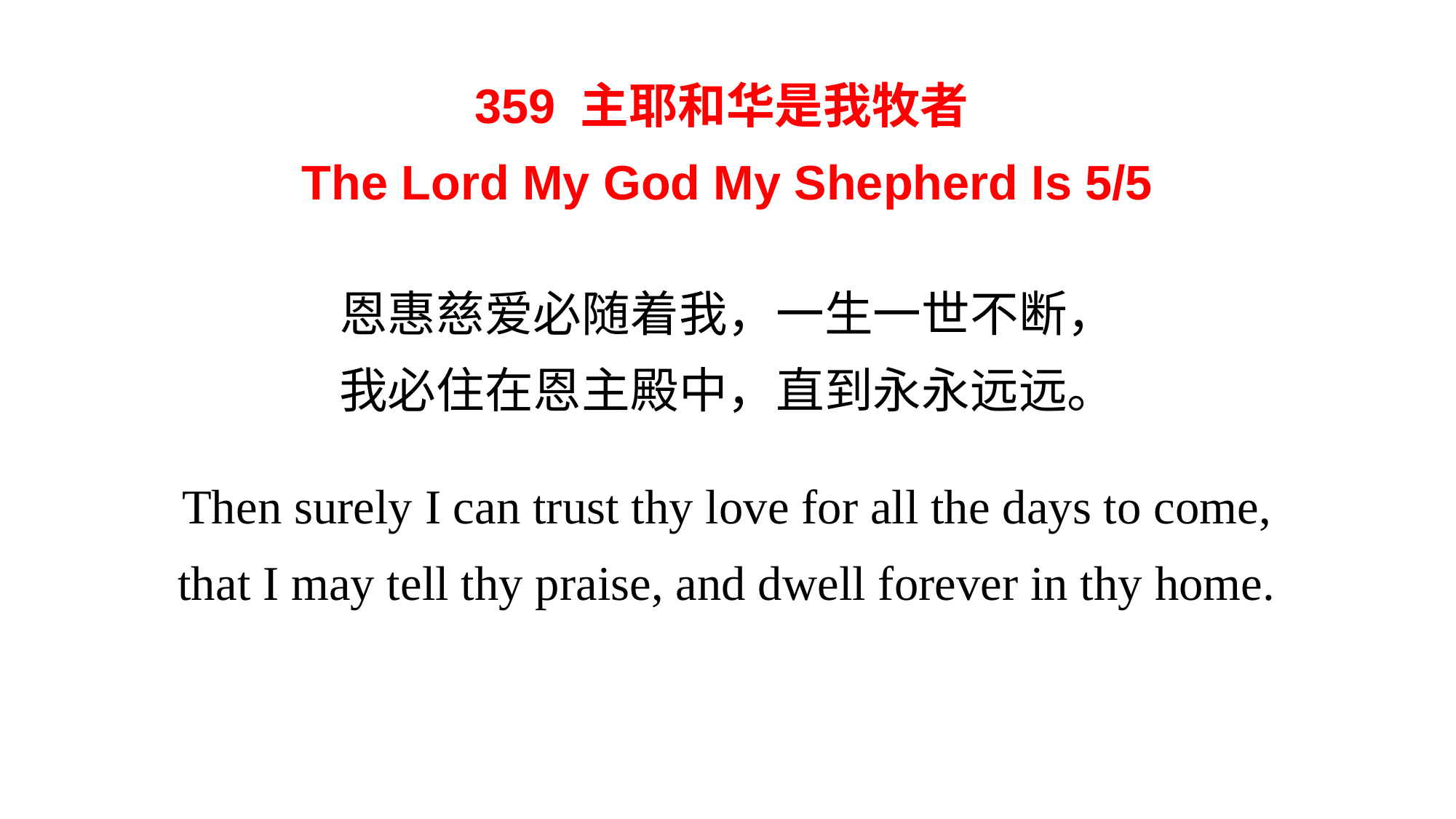

359 主耶和华是我牧者
The Lord My God My Shepherd Is 5/5
恩惠慈爱必随着我，一生一世不断，
我必住在恩主殿中，直到永永远远。

Then surely I can trust thy love for all the days to come,
that I may tell thy praise, and dwell forever in thy home.